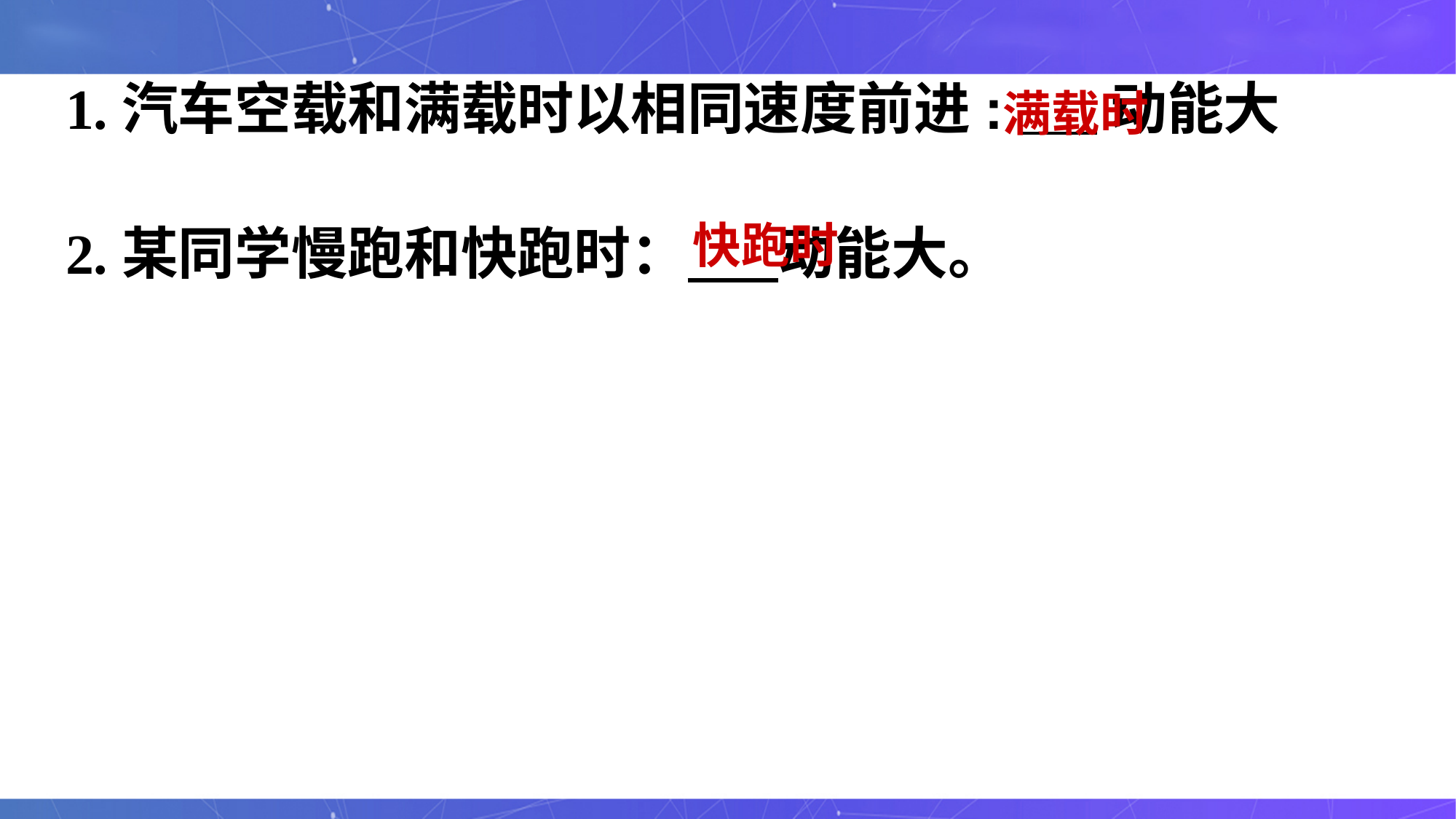

1.汽车空载和满载时以相同速度前进:      动能大

2.某同学慢跑和快跑时：       动能大。
满载时
快跑时